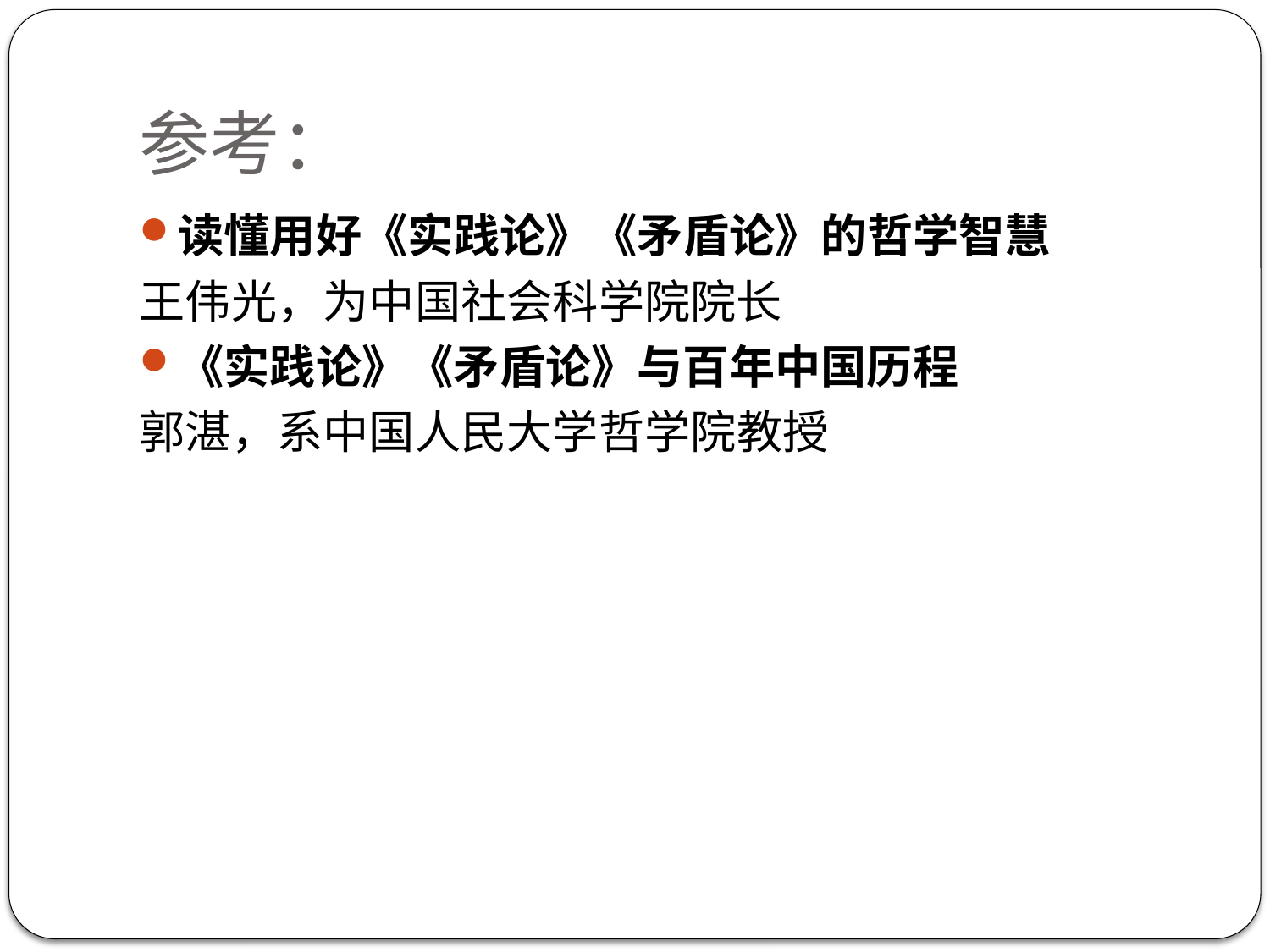

# 参考：
读懂用好《实践论》《矛盾论》的哲学智慧
王伟光，为中国社会科学院院长
《实践论》《矛盾论》与百年中国历程
郭湛，系中国人民大学哲学院教授